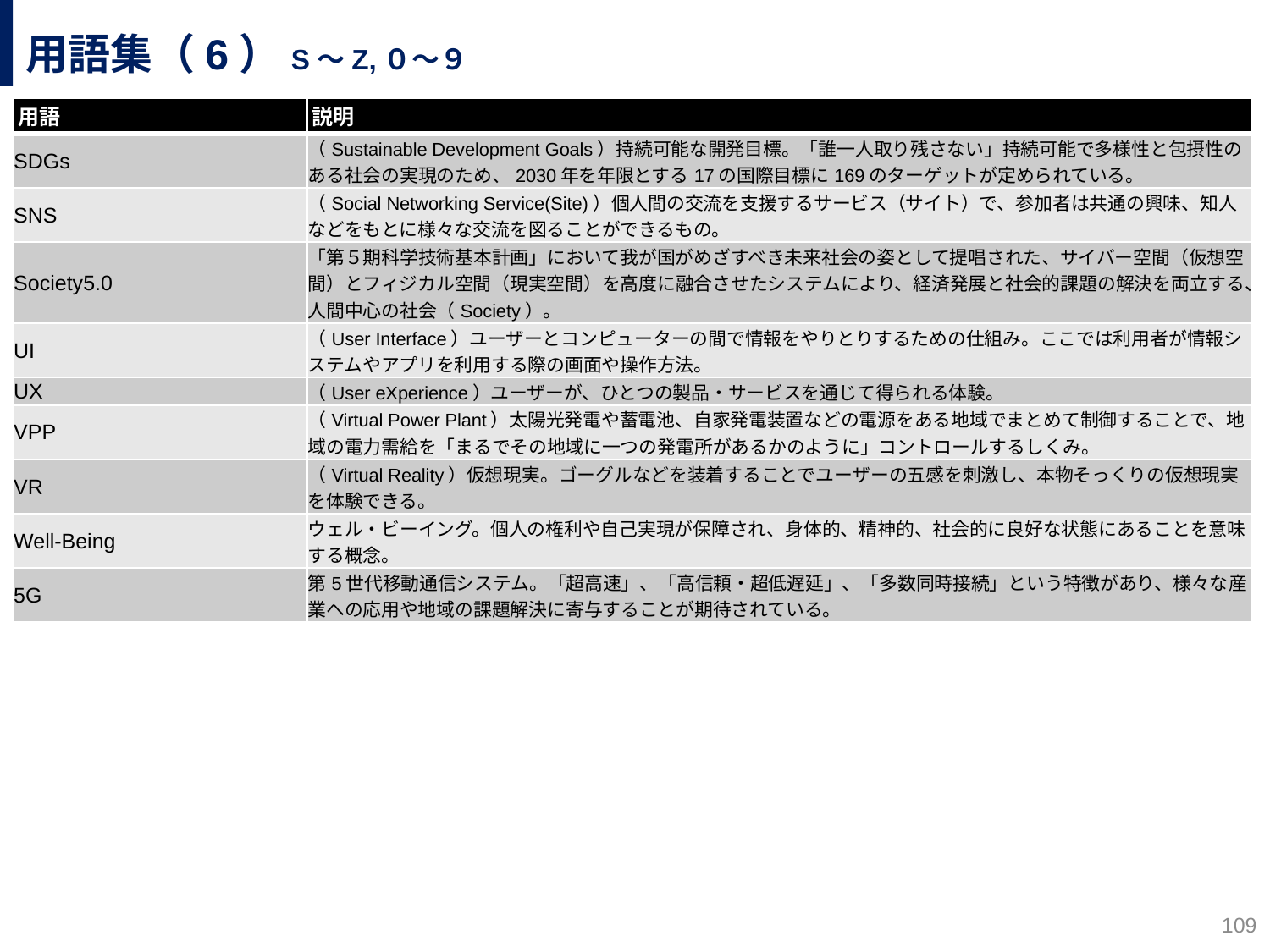

# 用語集（6）S～Z,０～９
| 用語 | 説明 |
| --- | --- |
| SDGs | （Sustainable Development Goals）持続可能な開発目標。「誰一人取り残さない」持続可能で多様性と包摂性のある社会の実現のため、2030年を年限とする17の国際目標に169のターゲットが定められている。 |
| SNS | （Social Networking Service(Site)）個人間の交流を支援するサービス（サイト）で、参加者は共通の興味、知人などをもとに様々な交流を図ることができるもの。 |
| Society5.0 | 「第５期科学技術基本計画」において我が国がめざすべき未来社会の姿として提唱された、サイバー空間（仮想空間）とフィジカル空間（現実空間）を高度に融合させたシステムにより、経済発展と社会的課題の解決を両立する、人間中心の社会（Society）。 |
| UI | （User Interface）ユーザーとコンピューターの間で情報をやりとりするための仕組み。ここでは利用者が情報システムやアプリを利用する際の画面や操作方法。 |
| UX | （User eXperience）ユーザーが、ひとつの製品・サービスを通じて得られる体験。 |
| VPP | （Virtual Power Plant）太陽光発電や蓄電池、自家発電装置などの電源をある地域でまとめて制御することで、地域の電力需給を「まるでその地域に一つの発電所があるかのように」コントロールするしくみ。 |
| VR | （Virtual Reality）仮想現実。ゴーグルなどを装着することでユーザーの五感を刺激し、本物そっくりの仮想現実を体験できる。 |
| Well-Being | ウェル・ビーイング。個人の権利や自己実現が保障され、身体的、精神的、社会的に良好な状態にあることを意味する概念。 |
| 5G | 第5世代移動通信システム。「超高速」、「高信頼・超低遅延」、「多数同時接続」という特徴があり、様々な産業への応用や地域の課題解決に寄与することが期待されている。 |
109